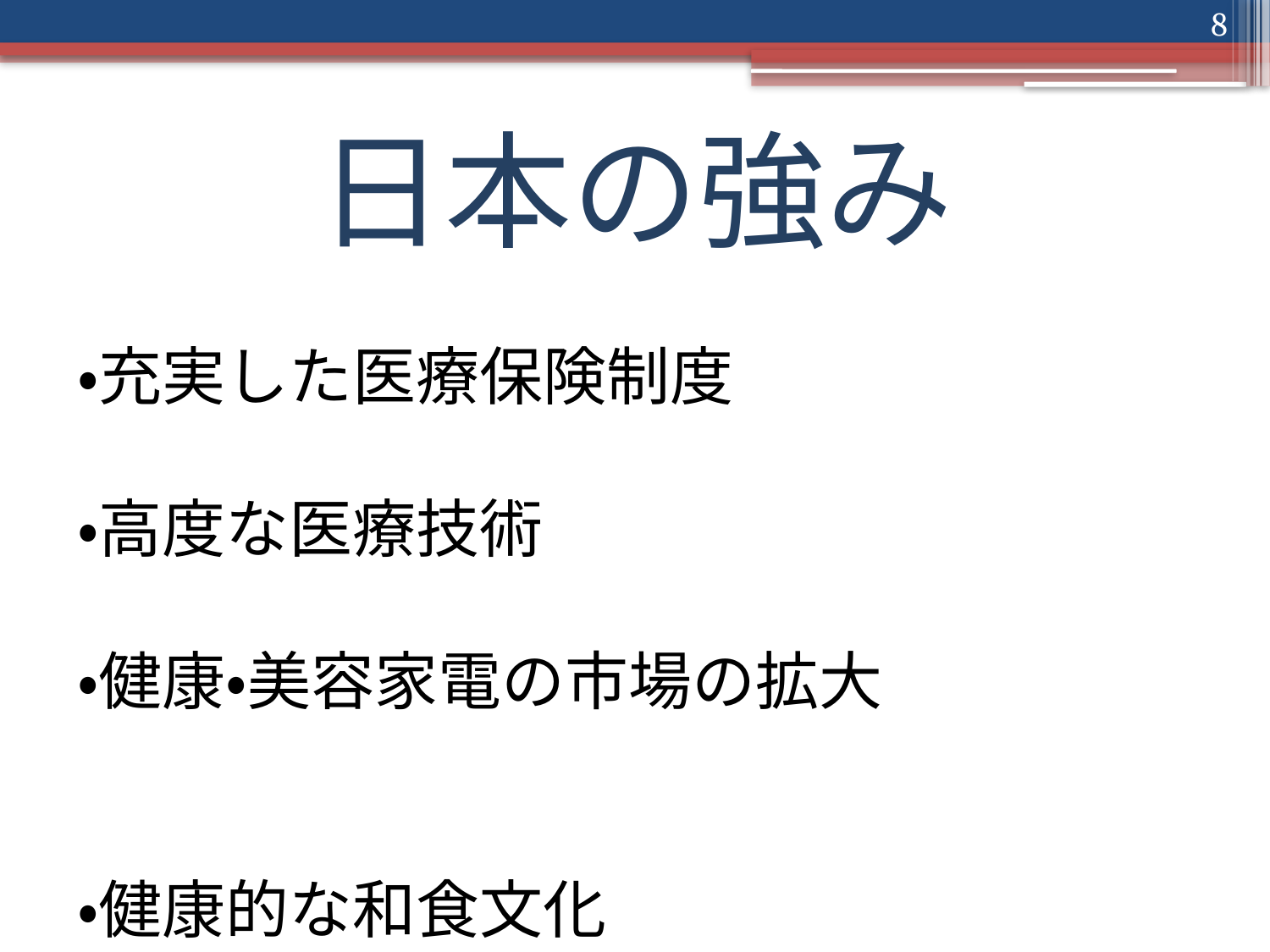

8
日本の強み
・充実した医療保険制度

・高度な医療技術

・健康・美容家電の市場の拡大

・健康的な和食文化